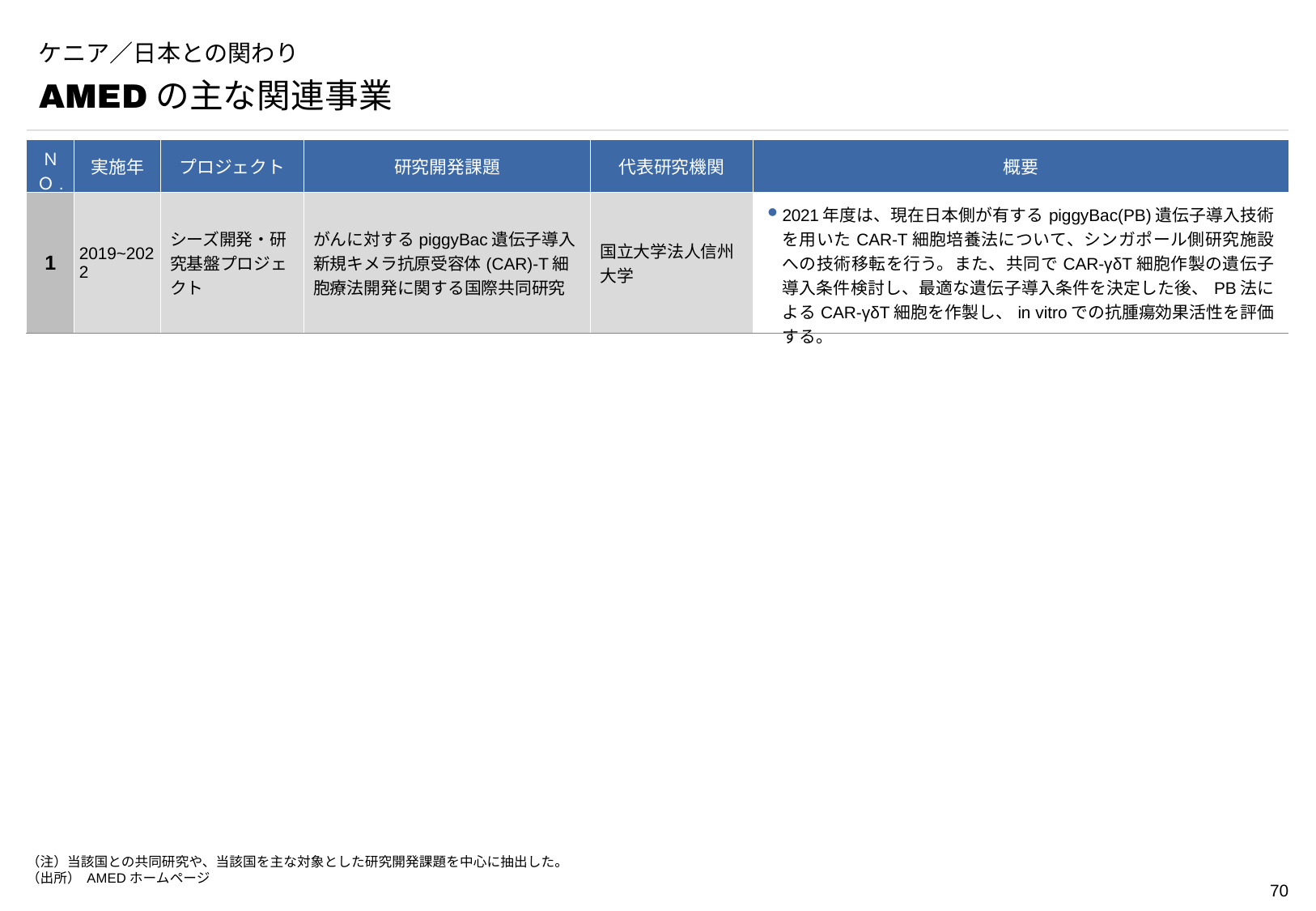

# ケニア／日本との関わり
AMEDの主な関連事業
| ＮＯ. | 実施年 | プロジェクト | 研究開発課題 | 代表研究機関 | 概要 |
| --- | --- | --- | --- | --- | --- |
| 1 | 2019~2022 | シーズ開発・研究基盤プロジェクト | がんに対するpiggyBac遺伝子導入新規キメラ抗原受容体(CAR)-T細胞療法開発に関する国際共同研究 | 国立大学法人信州大学 | 2021年度は、現在日本側が有するpiggyBac(PB)遺伝子導入技術を用いたCAR-T細胞培養法について、シンガポール側研究施設への技術移転を行う。また、共同でCAR-γδT細胞作製の遺伝子導入条件検討し、最適な遺伝子導入条件を決定した後、PB法によるCAR-γδT細胞を作製し、in vitroでの抗腫瘍効果活性を評価する。 |
（注）当該国との共同研究や、当該国を主な対象とした研究開発課題を中心に抽出した。
（出所） AMEDホームページ